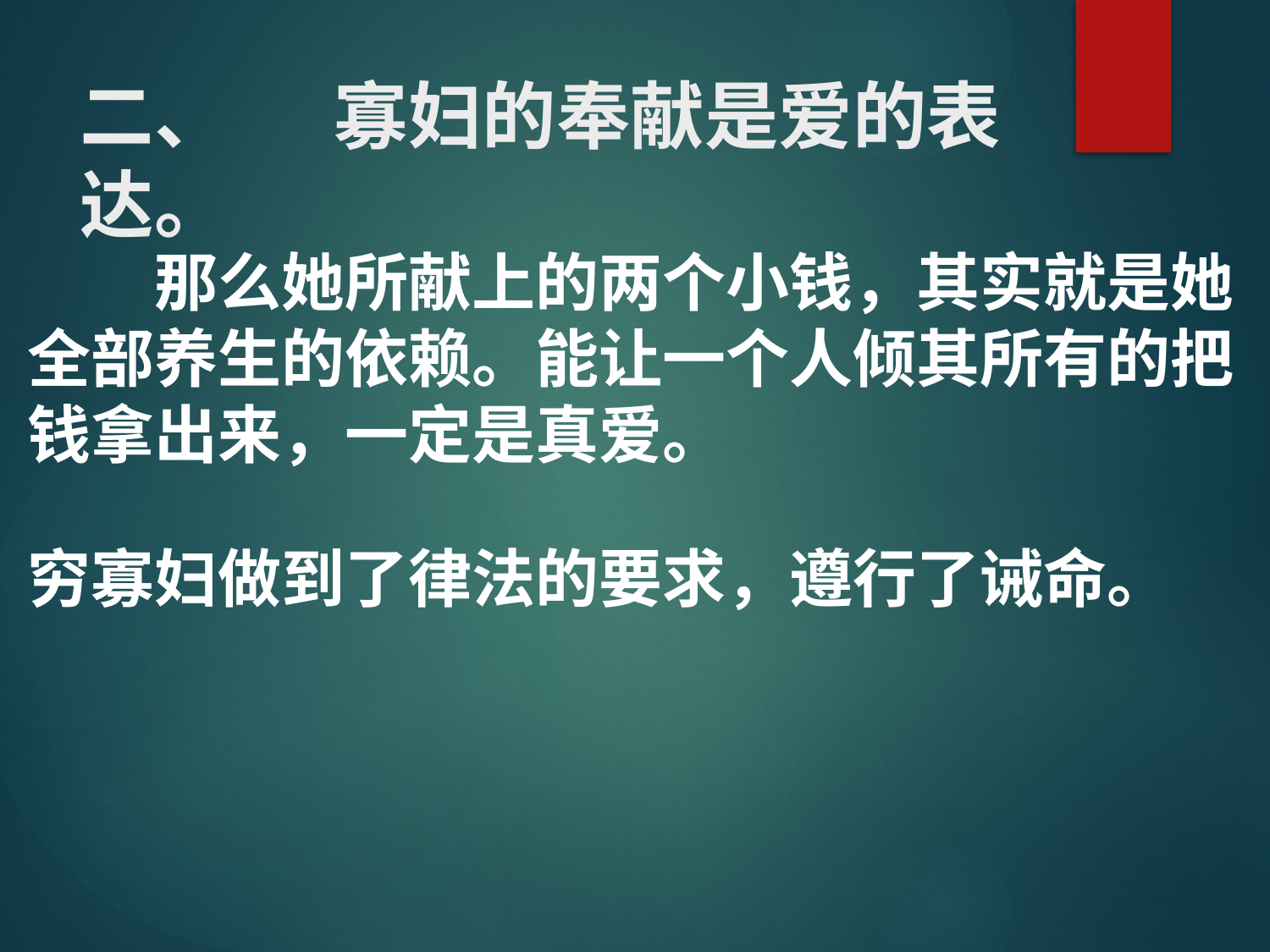

# 二、	寡妇的奉献是爱的表达。
	那么她所献上的两个小钱，其实就是她全部养生的依赖。能让一个人倾其所有的把钱拿出来，一定是真爱。

穷寡妇做到了律法的要求，遵行了诫命。